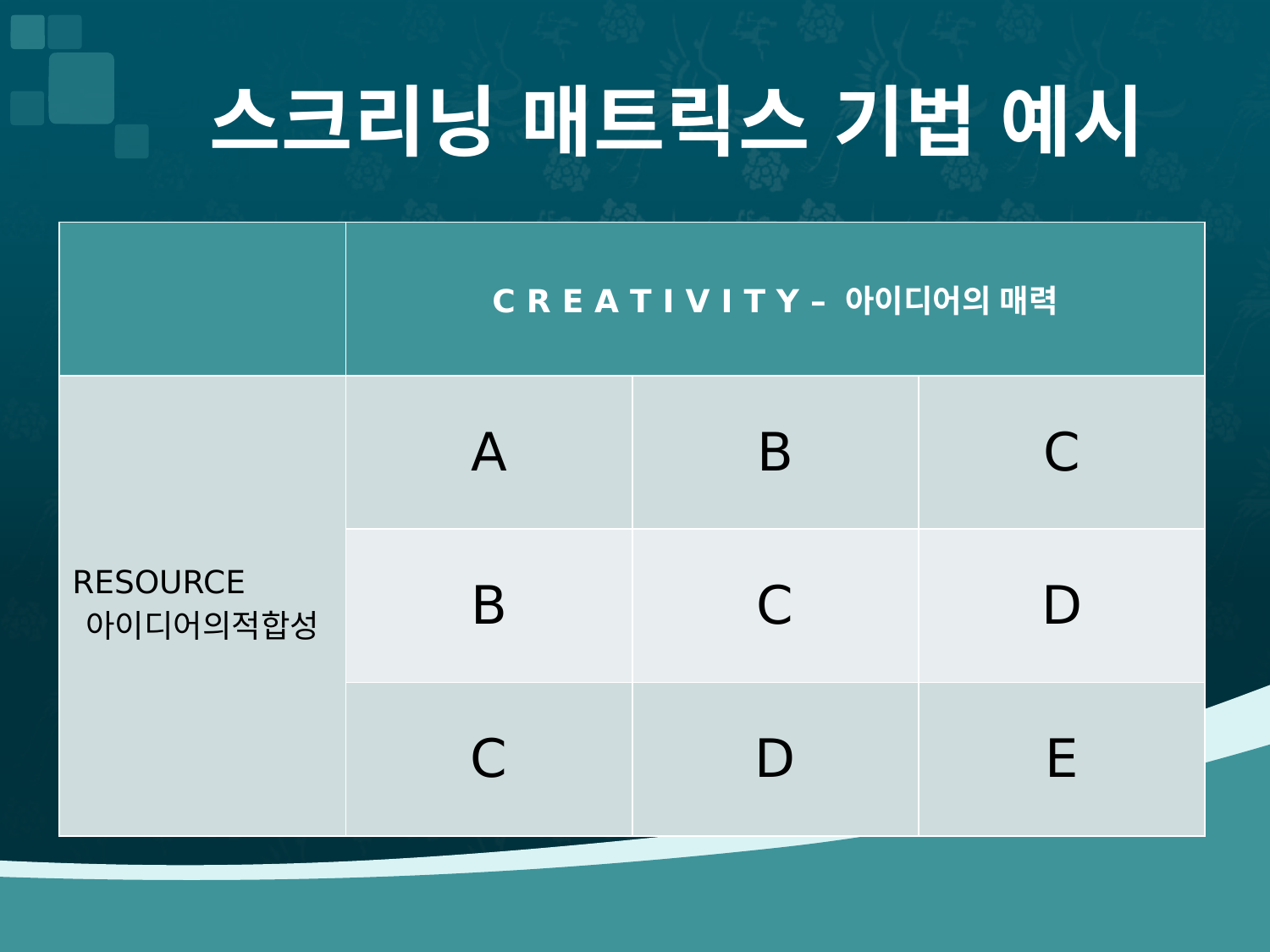

# 스크리닝 매트릭스 기법 예시
|  | C R E A T I V I T Y – 아이디어의 매력 |  |  |
| --- | --- | --- | --- |
| RESOURCE 아이디어의적합성 | A | B | C |
|  | B | C | D |
|  | C | D | E |